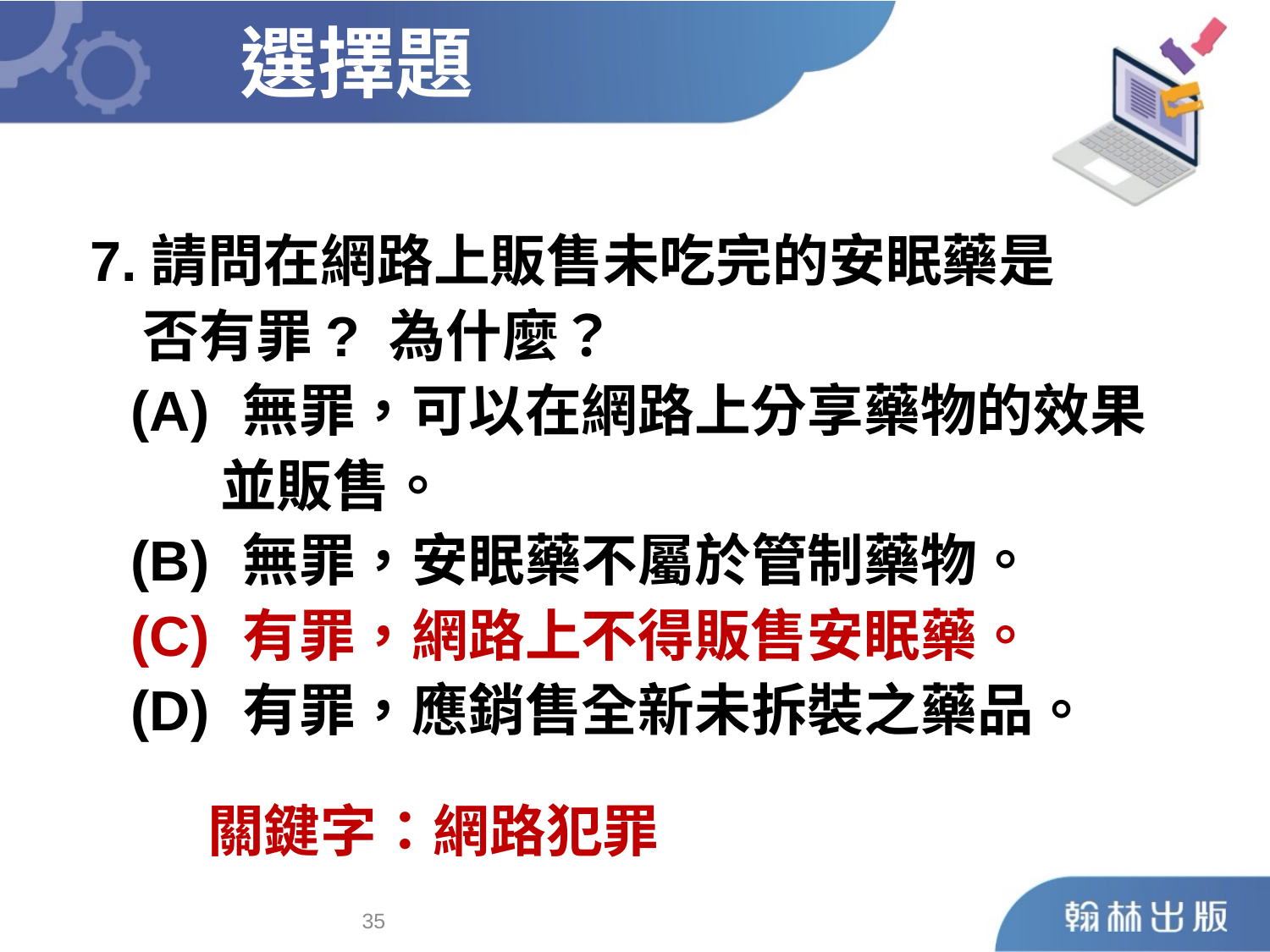

選擇題
7.請問在網路上販售未吃完的安眠藥是
   否有罪? 為什麼？
	 (A)	無罪，可以在網路上分享藥物的效果
         並販售。
	 (B)	無罪，安眠藥不屬於管制藥物。
	 (C)	有罪，網路上不得販售安眠藥。
	 (D)	有罪，應銷售全新未拆裝之藥品。
關鍵字：網路犯罪
35